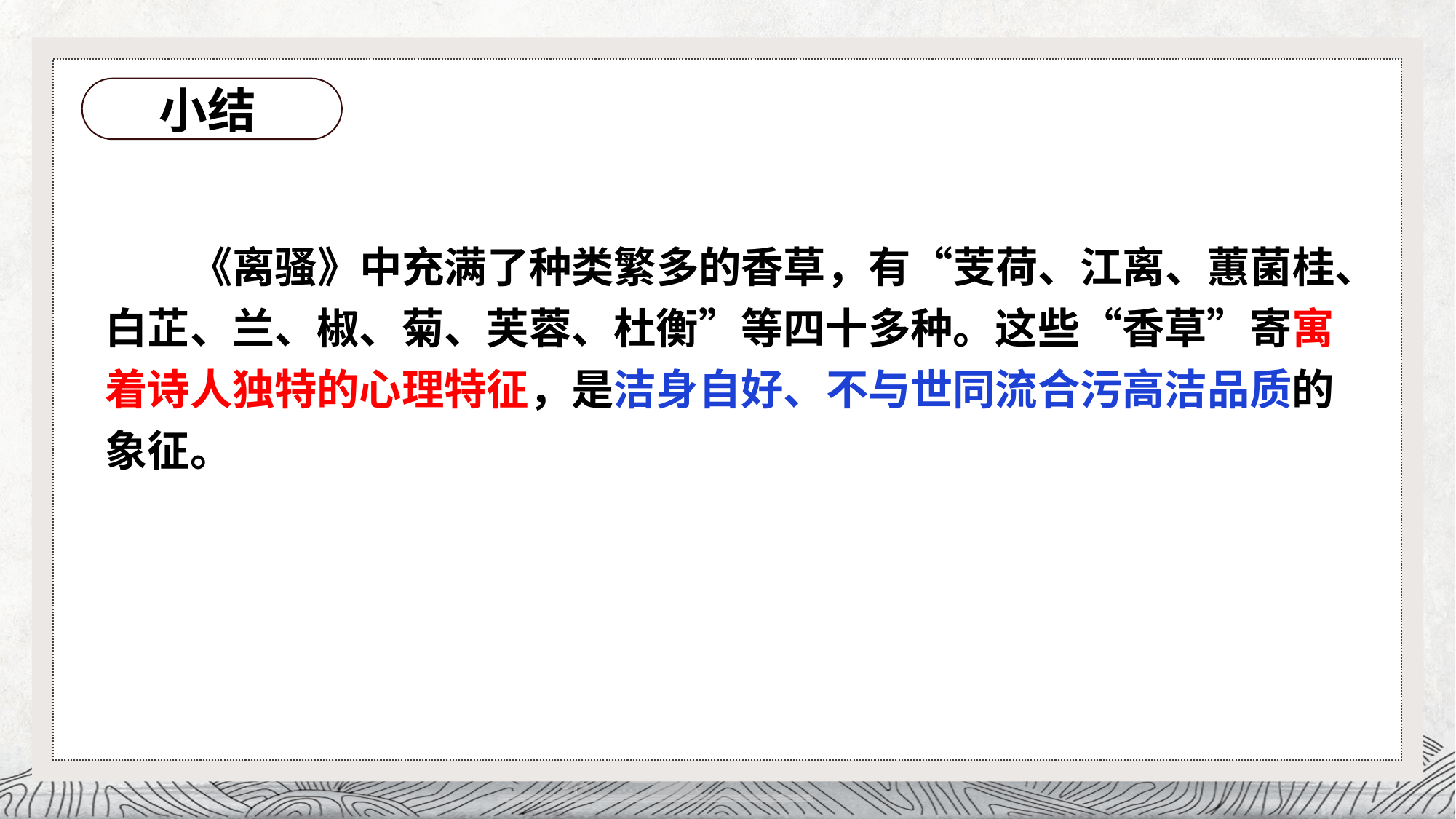

# 小结
《离骚》中充满了种类繁多的香草，有“芰荷、江离、蕙菌桂、白芷、兰、椒、菊、芙蓉、杜衡”等四十多种。这些“香草”寄寓着诗人独特的心理特征，是洁身自好、不与世同流合污高洁品质的象征。